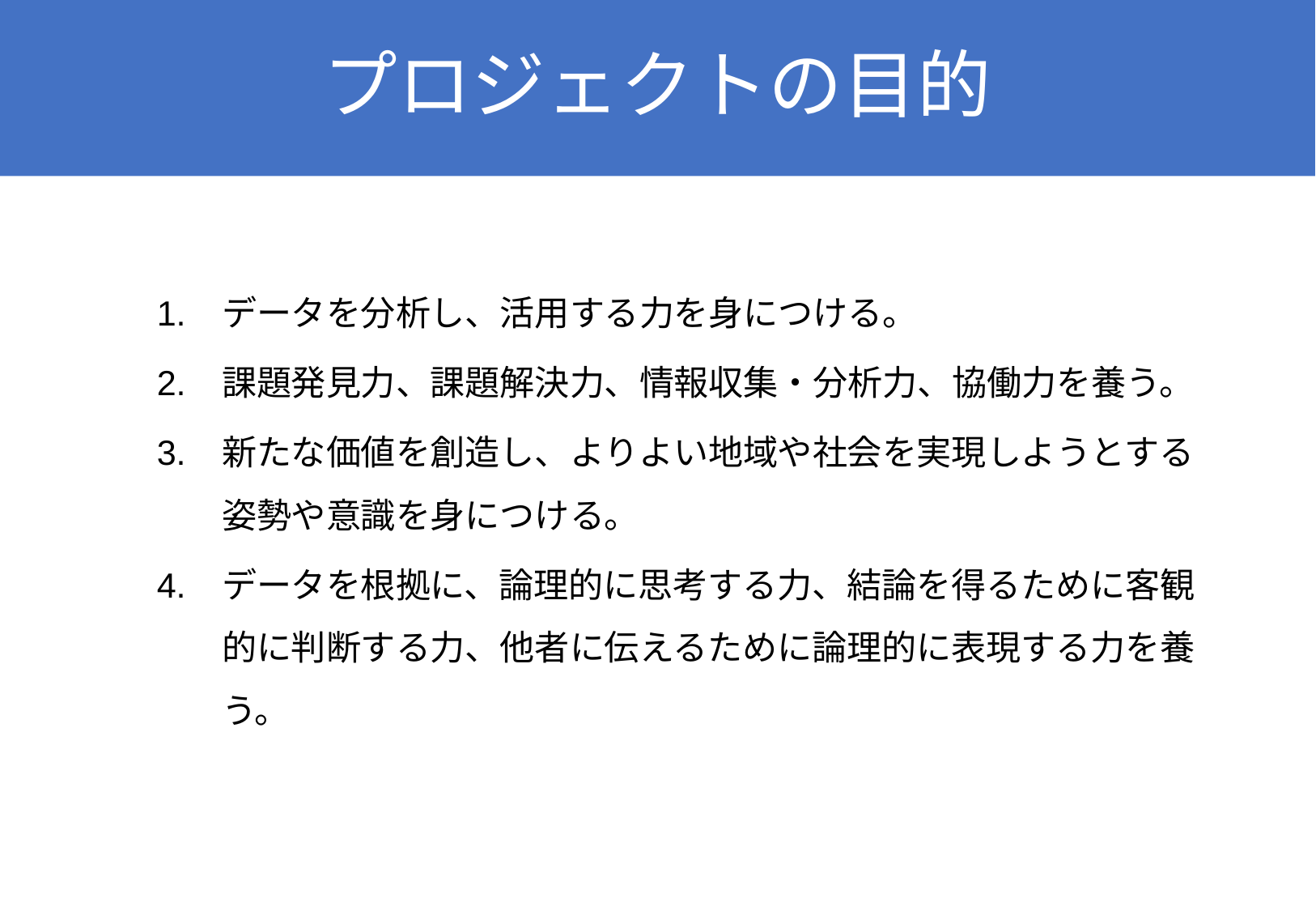

# プロジェクトの目的
データを分析し、活用する力を身につける。
課題発見力、課題解決力、情報収集・分析力、協働力を養う。
新たな価値を創造し、よりよい地域や社会を実現しようとする姿勢や意識を身につける。
データを根拠に、論理的に思考する力、結論を得るために客観的に判断する力、他者に伝えるために論理的に表現する力を養う。